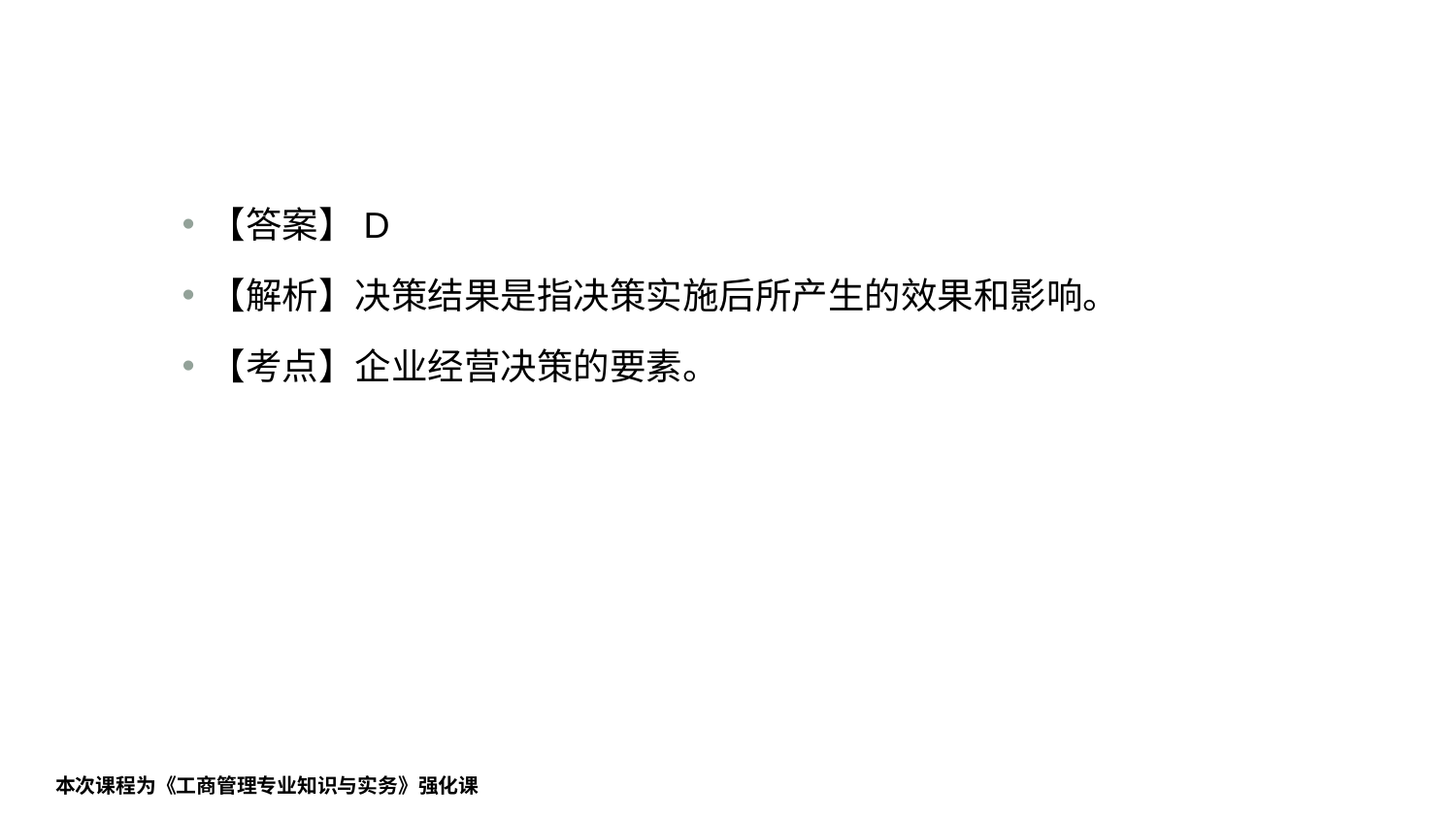

#
【答案】D
【解析】决策结果是指决策实施后所产生的效果和影响。
【考点】企业经营决策的要素。